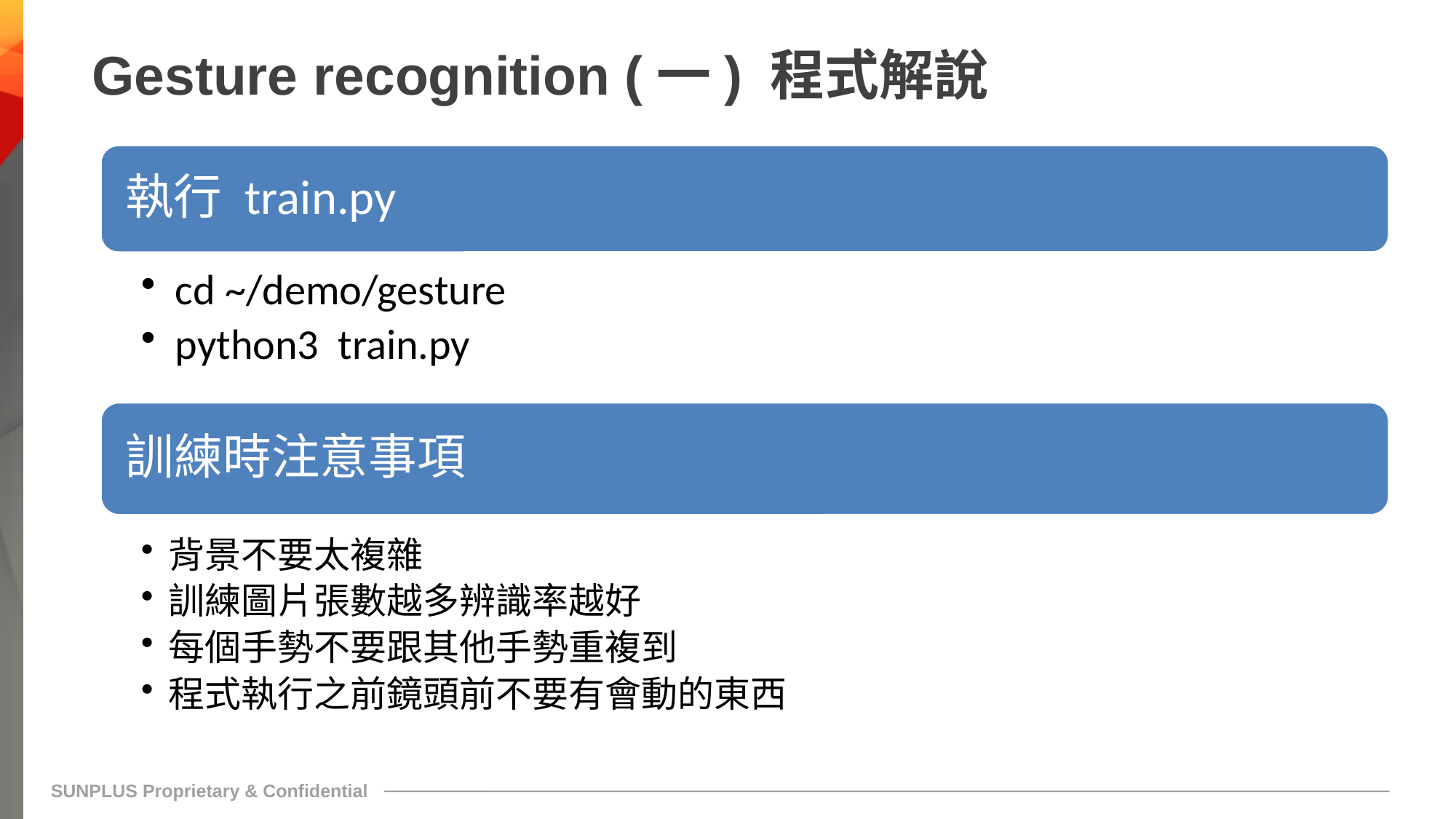

# Gesture recognition (一) 程式解說

執行 train.py
cd ~/demo/gesture
python3  train.py
訓練時注意事項
背景不要太複雜
訓練圖片張數越多辨識率越好
每個手勢不要跟其他手勢重複到
程式執行之前鏡頭前不要有會動的東西